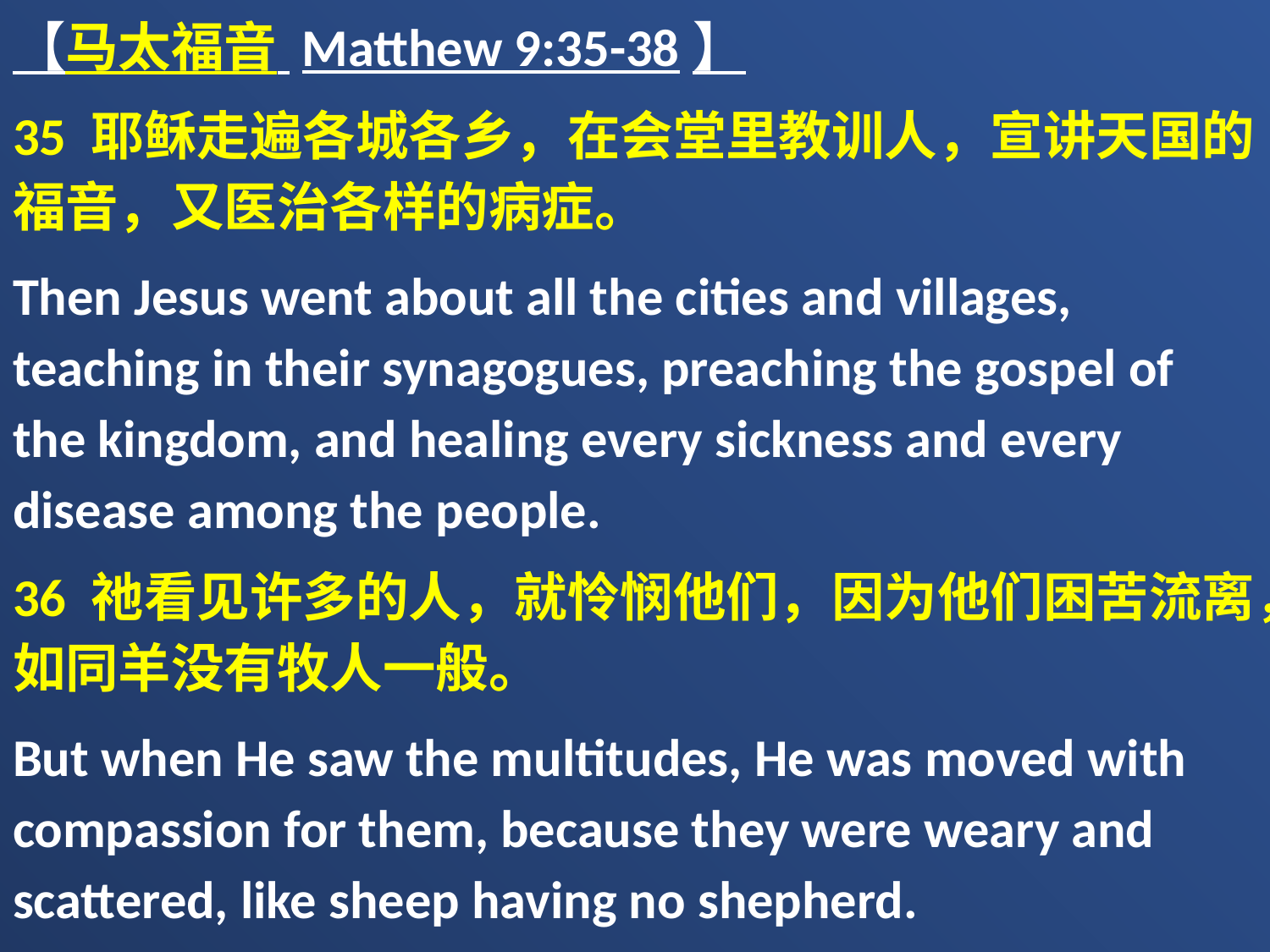

【马太福音 Matthew 9:35-38】
35 耶稣走遍各城各乡，在会堂里教训人，宣讲天国的福音，又医治各样的病症。
Then Jesus went about all the cities and villages, teaching in their synagogues, preaching the gospel of the kingdom, and healing every sickness and every disease among the people.
36 祂看见许多的人，就怜悯他们，因为他们困苦流离，如同羊没有牧人一般。
But when He saw the multitudes, He was moved with compassion for them, because they were weary and scattered, like sheep having no shepherd.